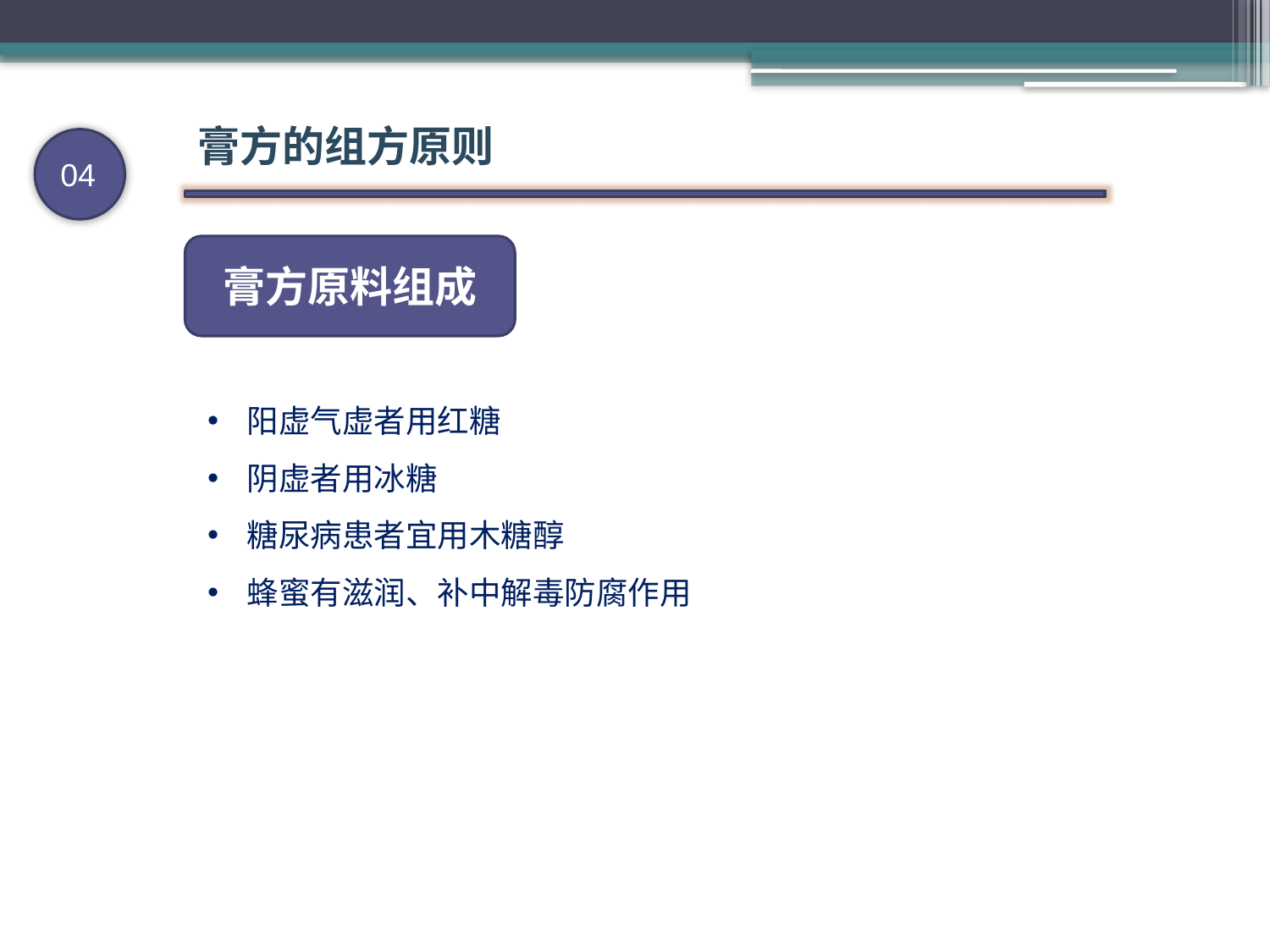

膏方的组方原则
04

膏方原料组成
阳虚气虚者用红糖
阴虚者用冰糖
糖尿病患者宜用木糖醇
蜂蜜有滋润、补中解毒防腐作用